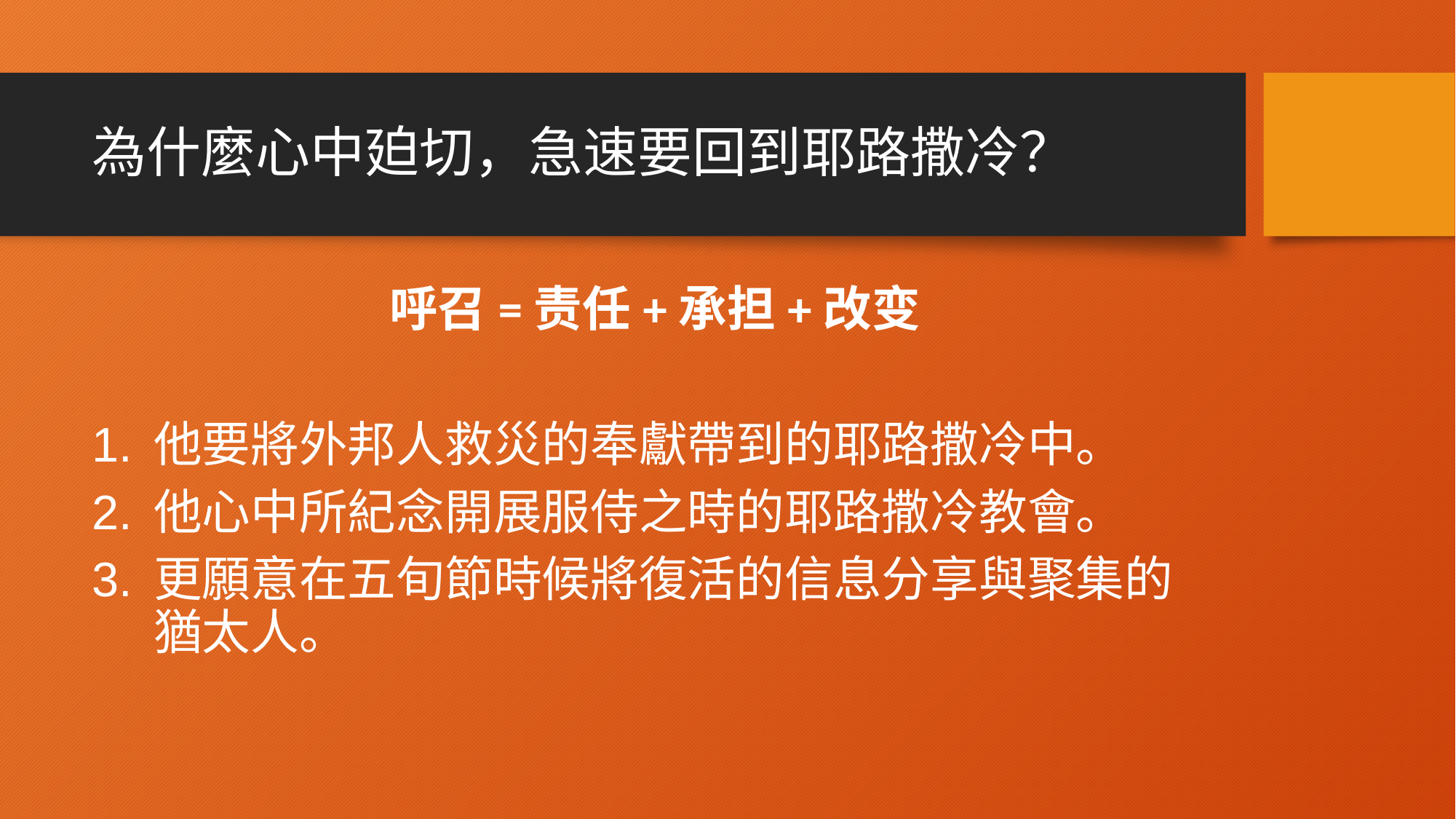

# 為什麼心中廹切，急速要回到耶路撒冷？
呼召=责任+承担+改变

他要將外邦人救災的奉獻帶到的耶路撒冷中。
他心中所紀念開展服侍之時的耶路撒冷教會。
更願意在五旬節時候將復活的信息分享與聚集的猶太人。